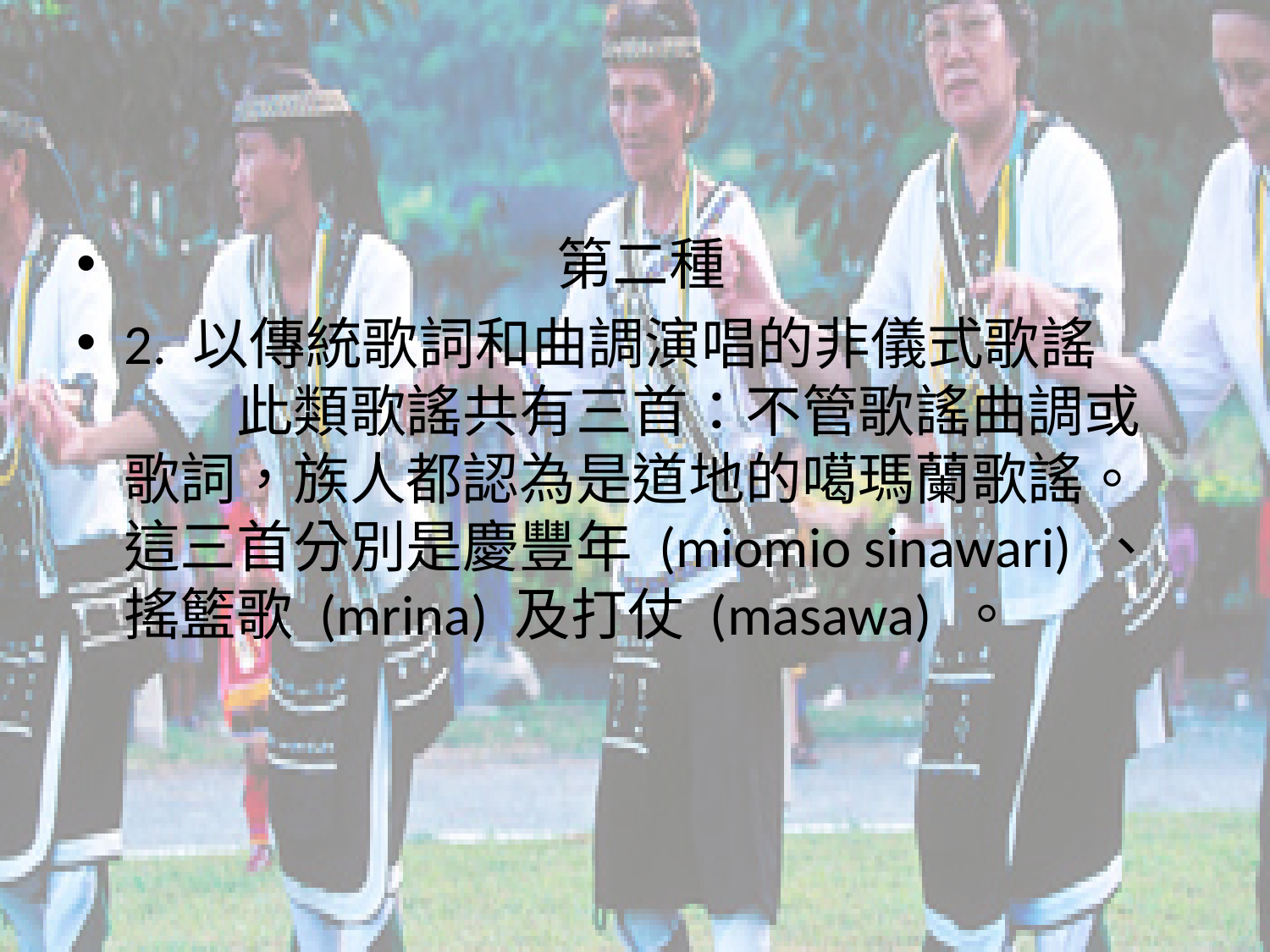

#
                                 第二種
2. 以傳統歌詞和曲調演唱的非儀式歌謠
　　此類歌謠共有三首：不管歌謠曲調或歌詞，族人都認為是道地的噶瑪蘭歌謠。這三首分別是慶豐年 (miomio sinawari) 、搖籃歌 (mrina) 及打仗 (masawa) 。